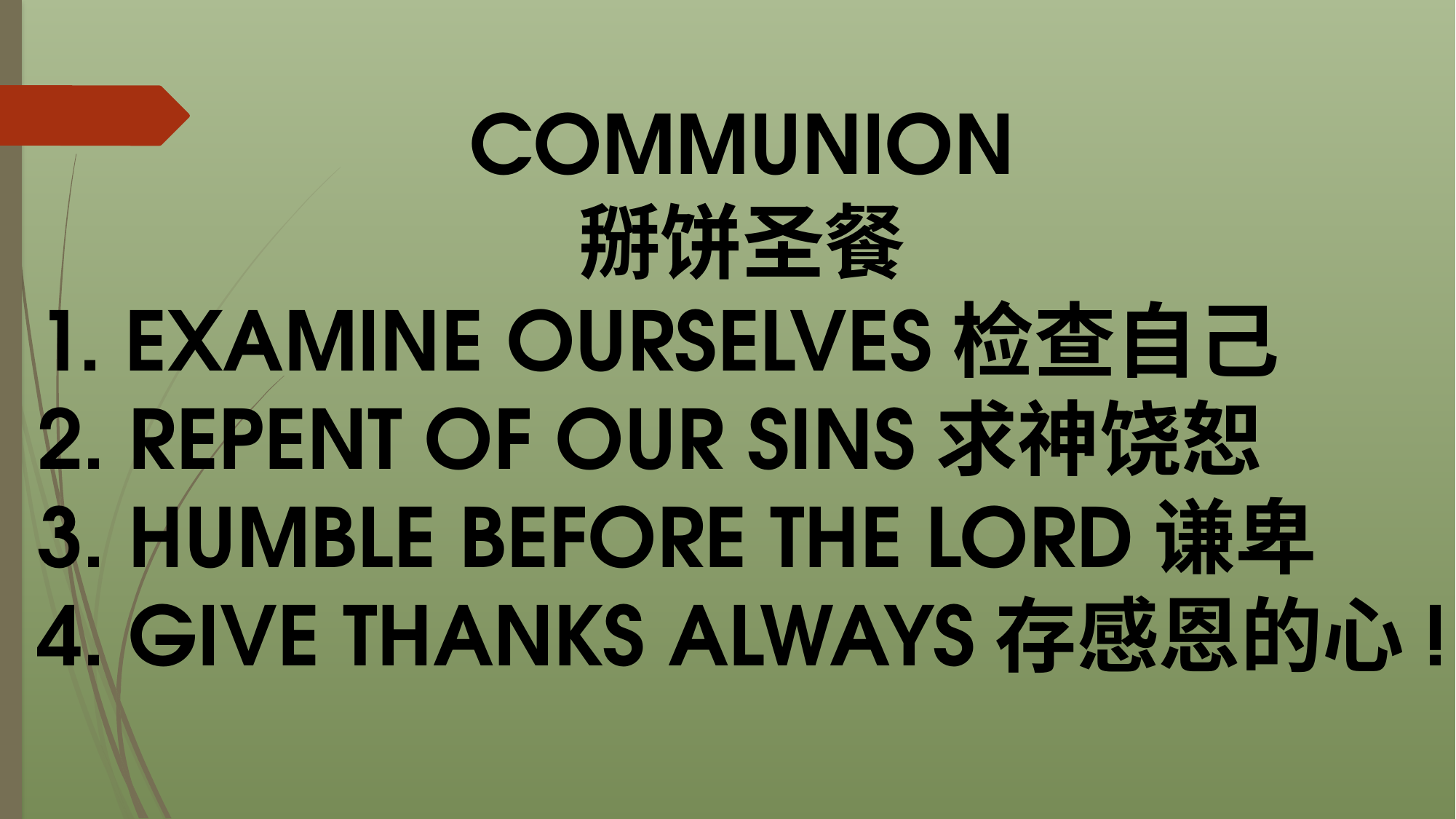

COMMUNION
掰饼圣餐
1. EXAMINE OURSELVES检查自己
2. REPENT OF OUR SINS求神饶恕
3. HUMBLE BEFORE THE LORD谦卑
4. GIVE THANKS ALWAYS存感恩的心!